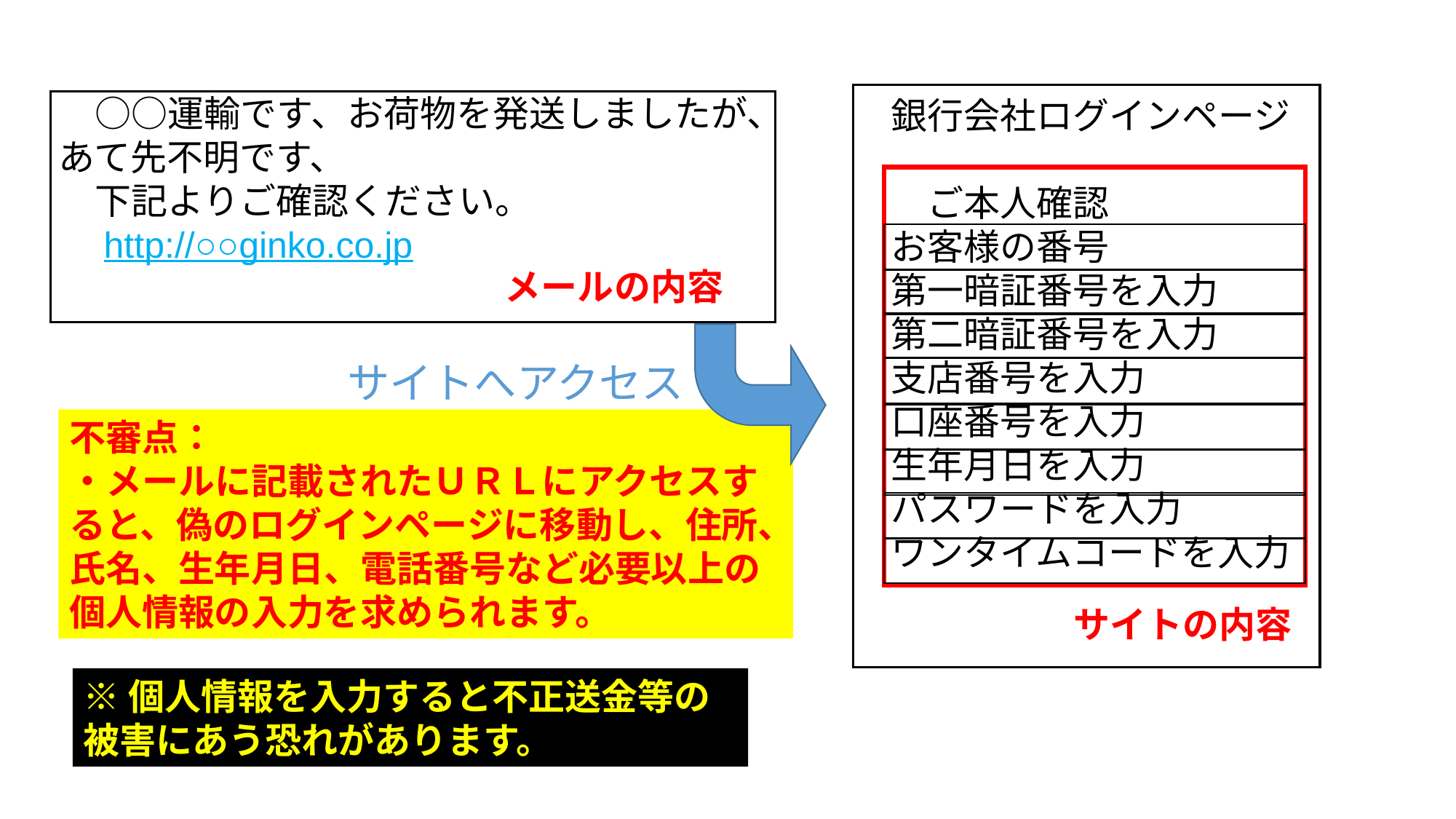

○○運輸です、お荷物を発送しましたが、
　あて先不明です、
　　下記よりご確認ください。
　　http://○○ginko.co.jp

　　銀行会社ログインページ

　　　ご本人確認
　　お客様の番号
　　第一暗証番号を入力
　　第二暗証番号を入力
　　支店番号を入力
　　口座番号を入力
　　生年月日を入力
　　パスワードを入力
　　ワンタイムコードを入力

メールの内容

サイトへアクセス

不審点：
・メールに記載されたＵＲＬにアクセスすると、偽のログインページに移動し、住所、氏名、生年月日、電話番号など必要以上の個人情報の入力を求められます。

サイトの内容
※個人情報を入力すると不正送金等の被害にあう恐れがあります。